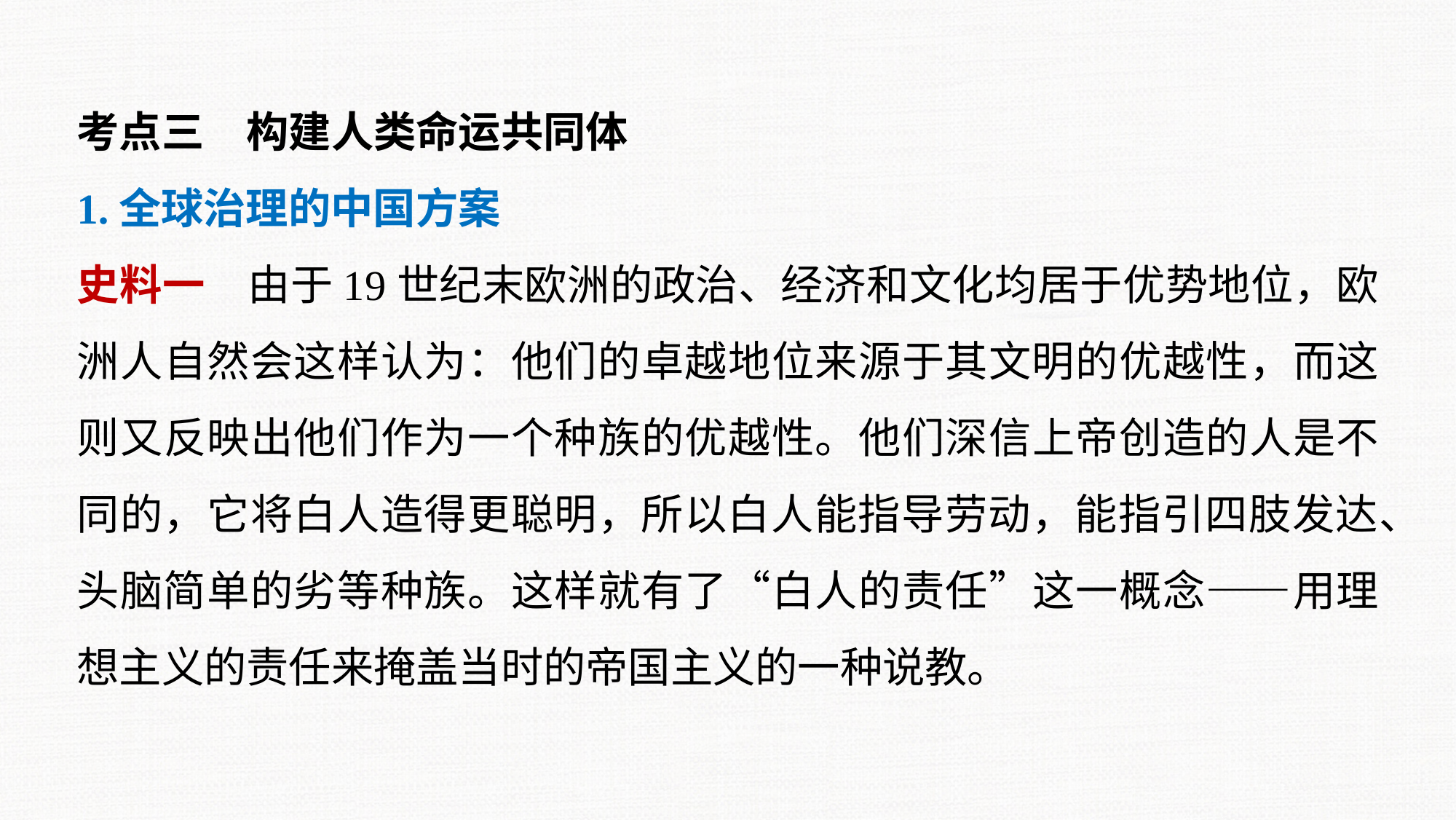

考点三　构建人类命运共同体
1.全球治理的中国方案
史料一　由于19世纪末欧洲的政治、经济和文化均居于优势地位，欧洲人自然会这样认为：他们的卓越地位来源于其文明的优越性，而这则又反映出他们作为一个种族的优越性。他们深信上帝创造的人是不同的，它将白人造得更聪明，所以白人能指导劳动，能指引四肢发达、头脑简单的劣等种族。这样就有了“白人的责任”这一概念——用理想主义的责任来掩盖当时的帝国主义的一种说教。